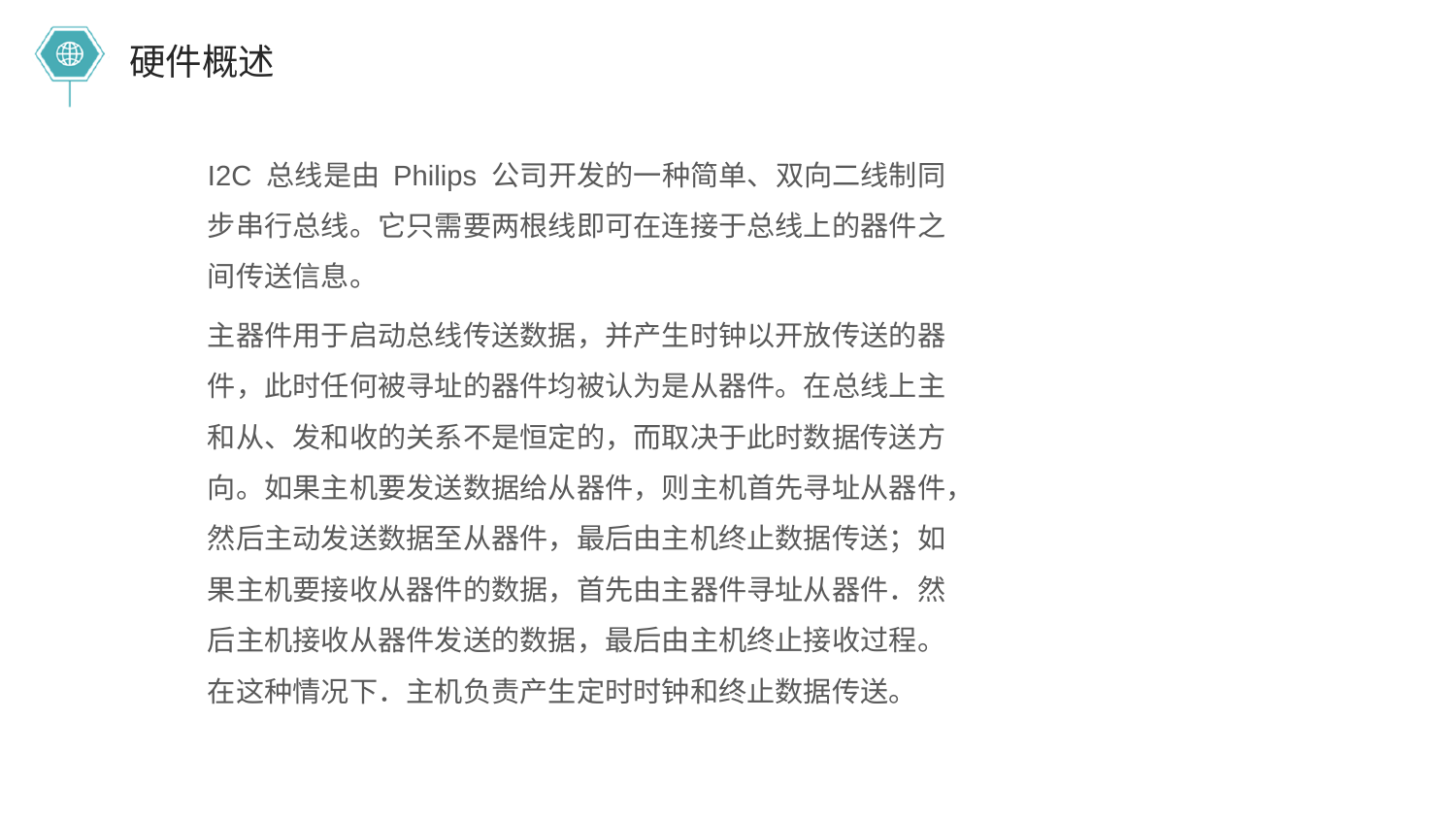

硬件概述
I2C 总线是由 Philips 公司开发的一种简单、双向二线制同步串行总线。它只需要两根线即可在连接于总线上的器件之间传送信息。
主器件用于启动总线传送数据，并产生时钟以开放传送的器件，此时任何被寻址的器件均被认为是从器件。在总线上主和从、发和收的关系不是恒定的，而取决于此时数据传送方向。如果主机要发送数据给从器件，则主机首先寻址从器件，然后主动发送数据至从器件，最后由主机终止数据传送；如果主机要接收从器件的数据，首先由主器件寻址从器件．然后主机接收从器件发送的数据，最后由主机终止接收过程。在这种情况下．主机负责产生定时时钟和终止数据传送。